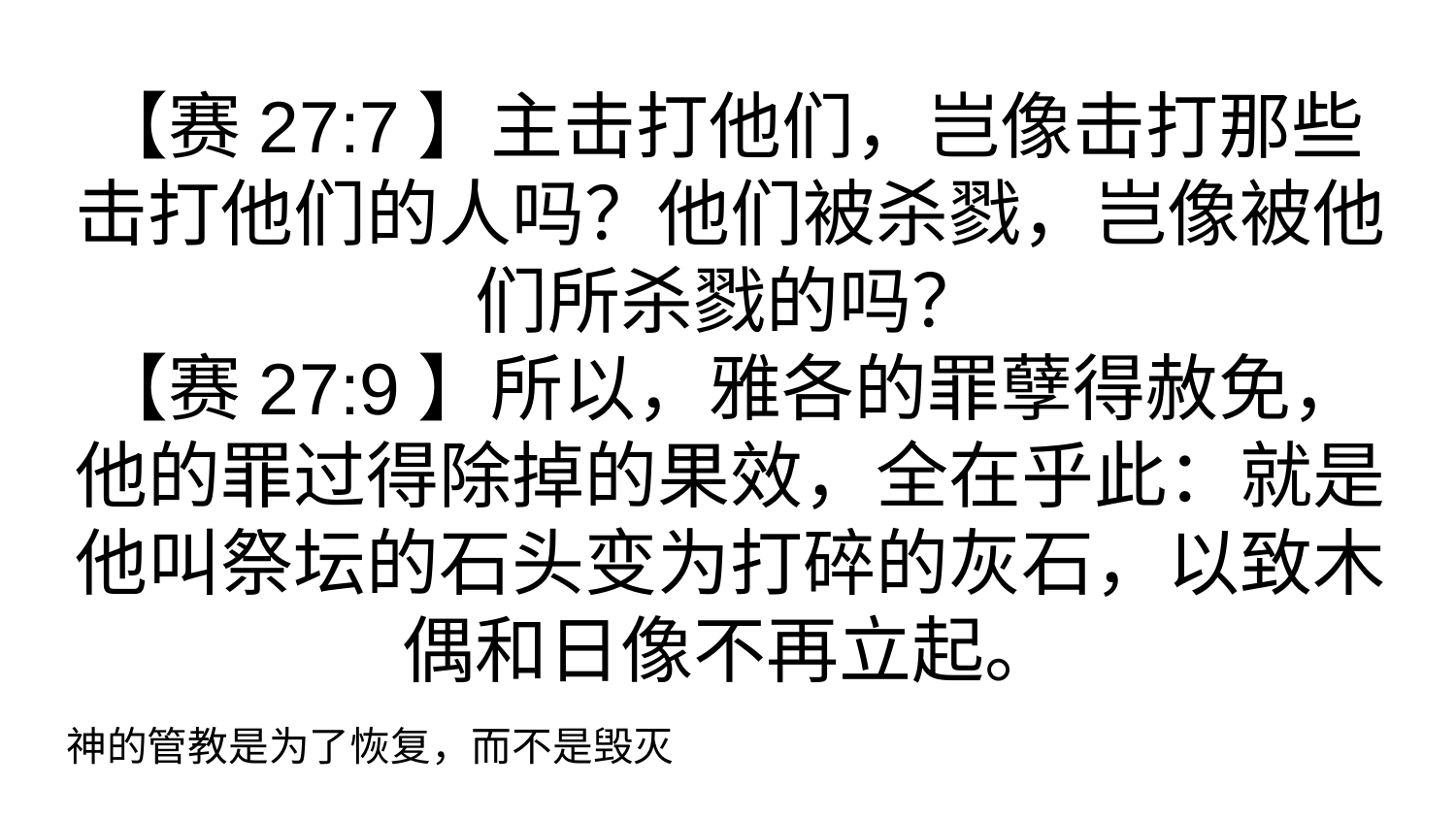

【赛27:7】主击打他们，岂像击打那些击打他们的人吗？他们被杀戮，岂像被他们所杀戮的吗？
【赛27:9】所以，雅各的罪孽得赦免，他的罪过得除掉的果效，全在乎此：就是他叫祭坛的石头变为打碎的灰石，以致木偶和日像不再立起。
神的管教是为了恢复，而不是毁灭